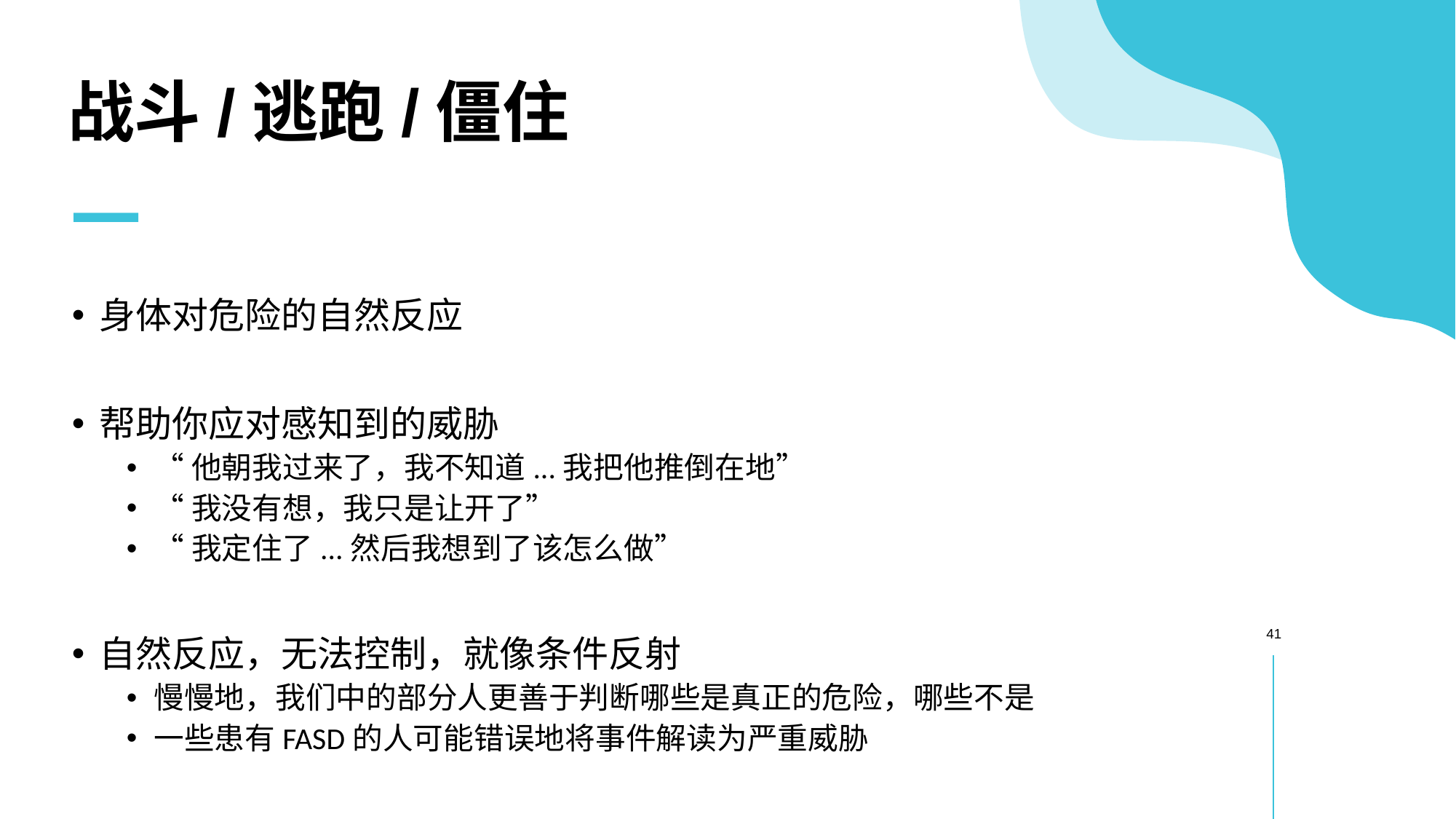

# 战斗/逃跑/僵住

身体对危险的自然反应

帮助你应对感知到的威胁
“他朝我过来了，我不知道...我把他推倒在地”
“我没有想，我只是让开了”
“我定住了...然后我想到了该怎么做”

自然反应，无法控制，就像条件反射
慢慢地，我们中的部分人更善于判断哪些是真正的危险，哪些不是
一些患有FASD的人可能错误地将事件解读为严重威胁
41